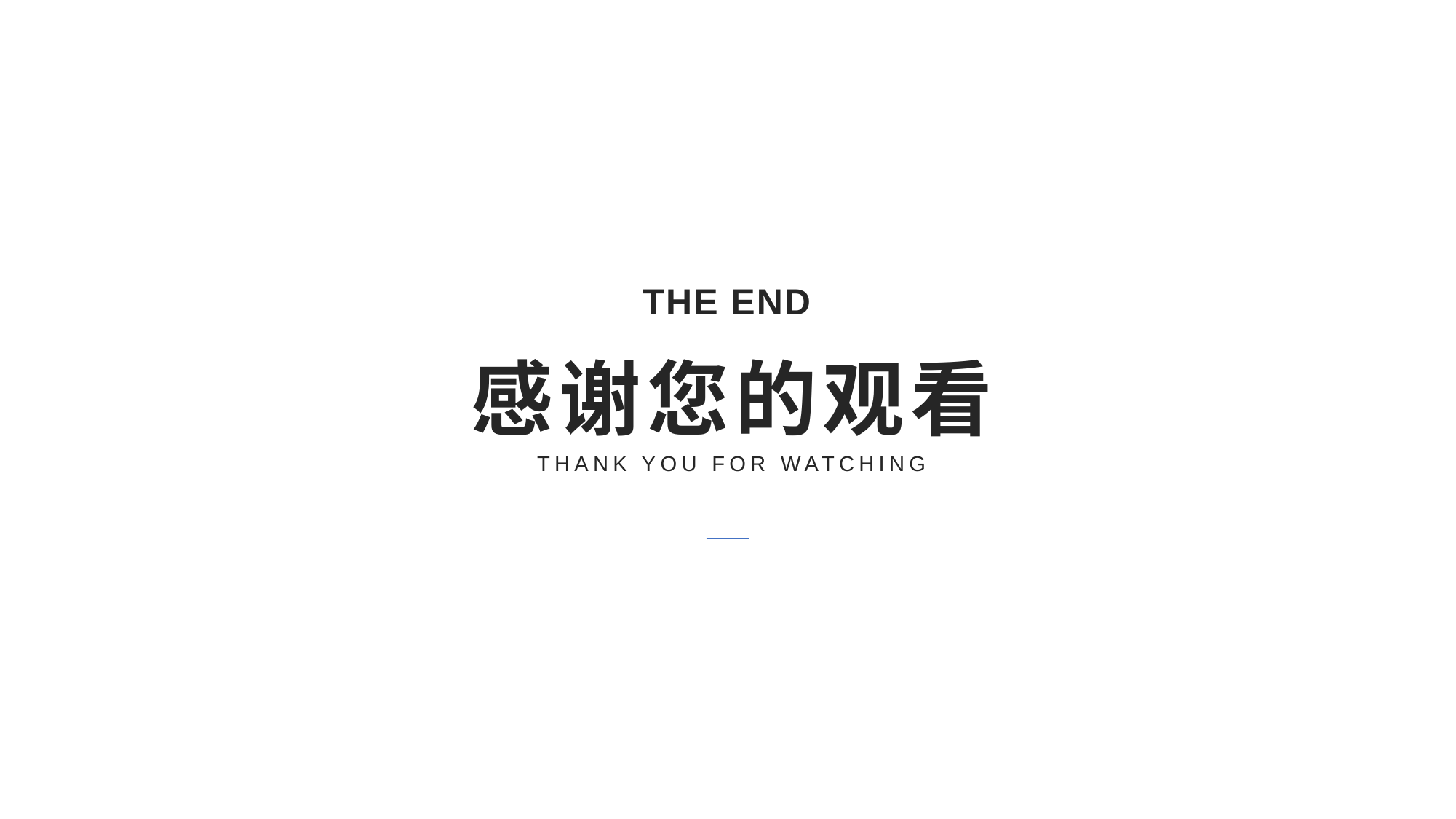

THE END
感谢您的观看
THANK YOU FOR WATCHING